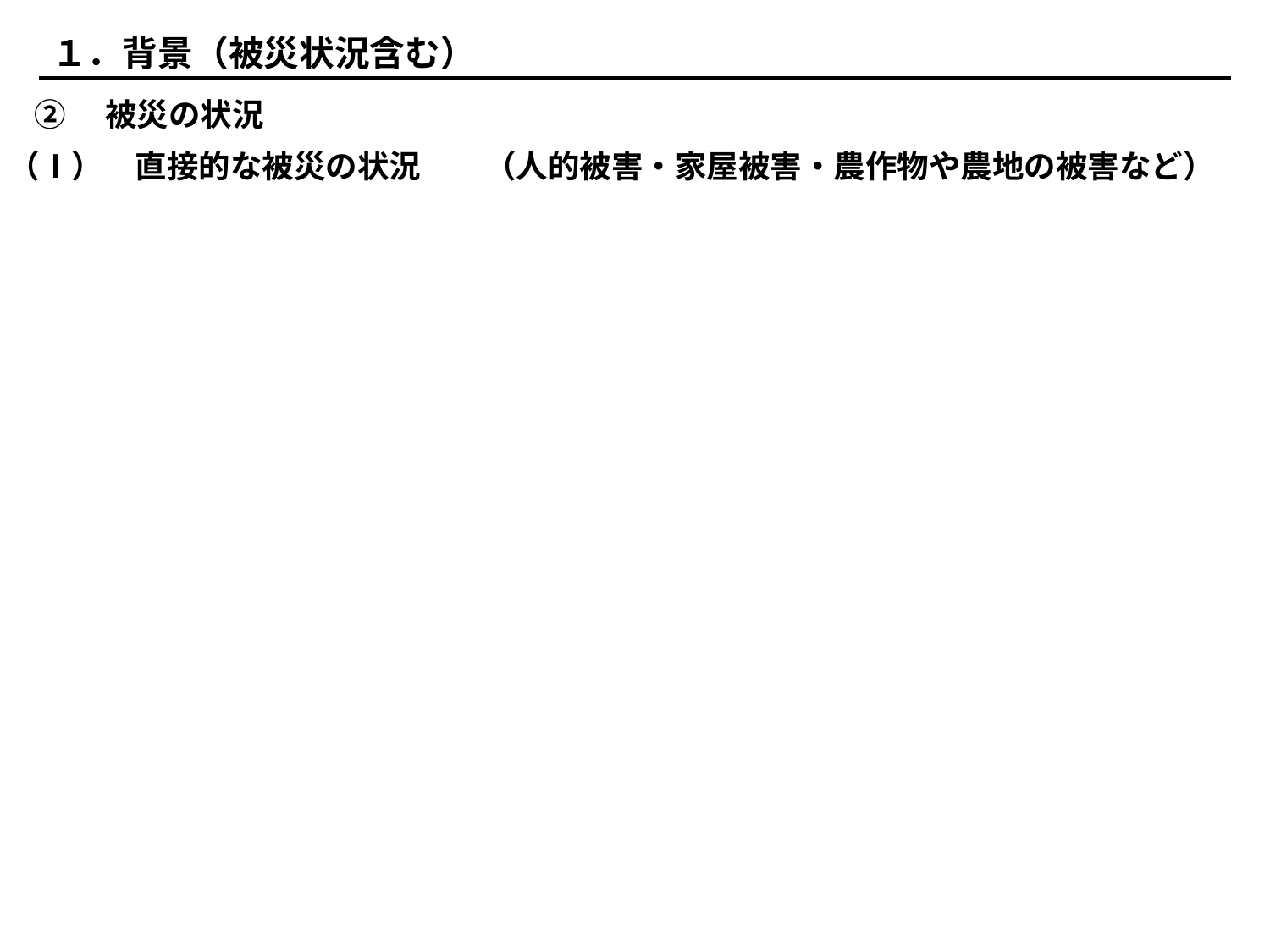

１．背景（被災状況含む）
②　被災の状況
（Ⅰ）　直接的な被災の状況　　（人的被害・家屋被害・農作物や農地の被害など）